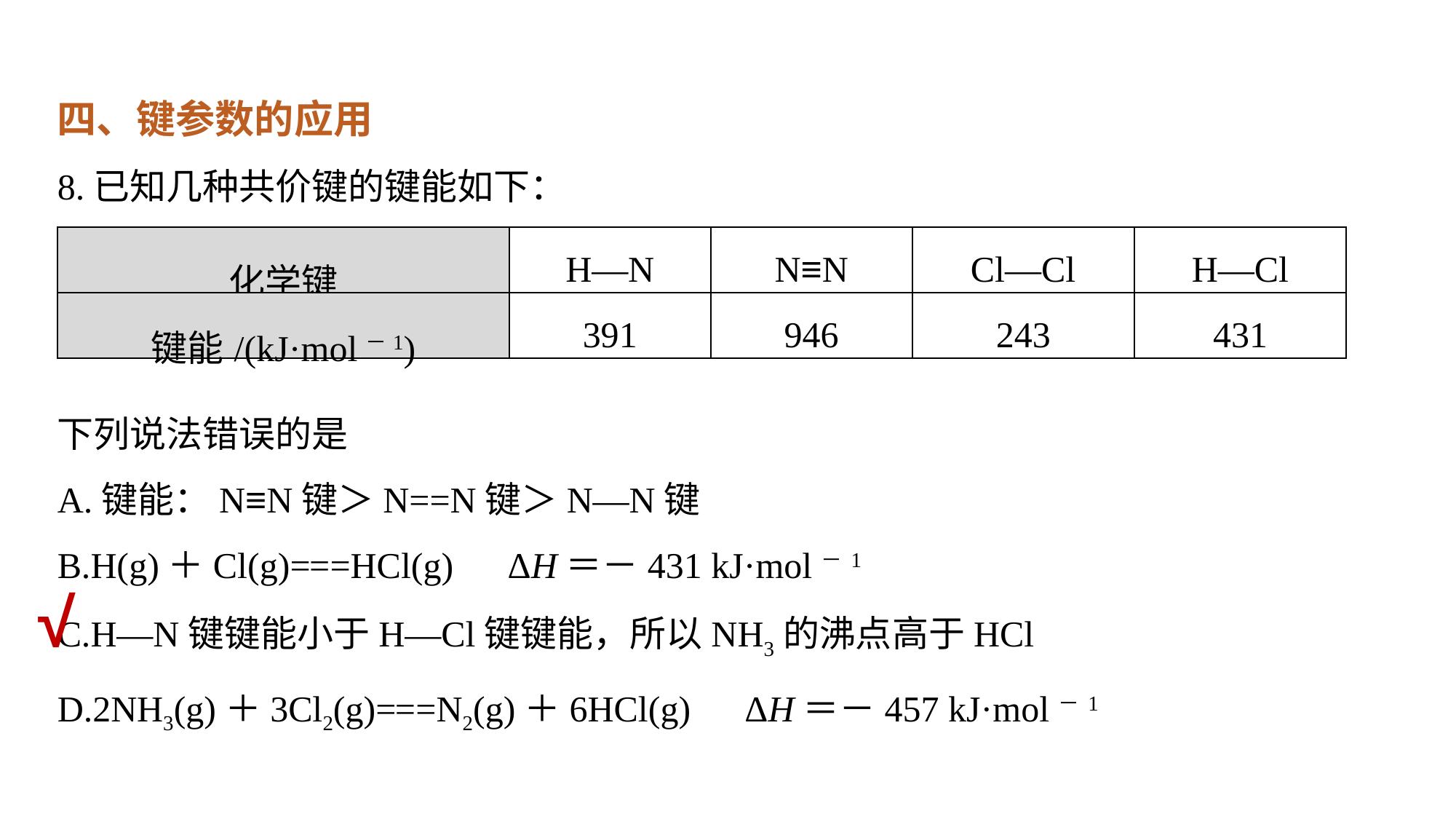

四、键参数的应用
8.已知几种共价键的键能如下：
| 化学键 | H—N | N≡N | Cl—Cl | H—Cl |
| --- | --- | --- | --- | --- |
| 键能/(kJ·mol－1) | 391 | 946 | 243 | 431 |
下列说法错误的是
A.键能：N≡N键＞N==N键＞N—N键
B.H(g)＋Cl(g)===HCl(g)　ΔH＝－431 kJ·mol－1
C.H—N键键能小于H—Cl键键能，所以NH3的沸点高于HCl
D.2NH3(g)＋3Cl2(g)===N2(g)＋6HCl(g)　ΔH＝－457 kJ·mol－1
√